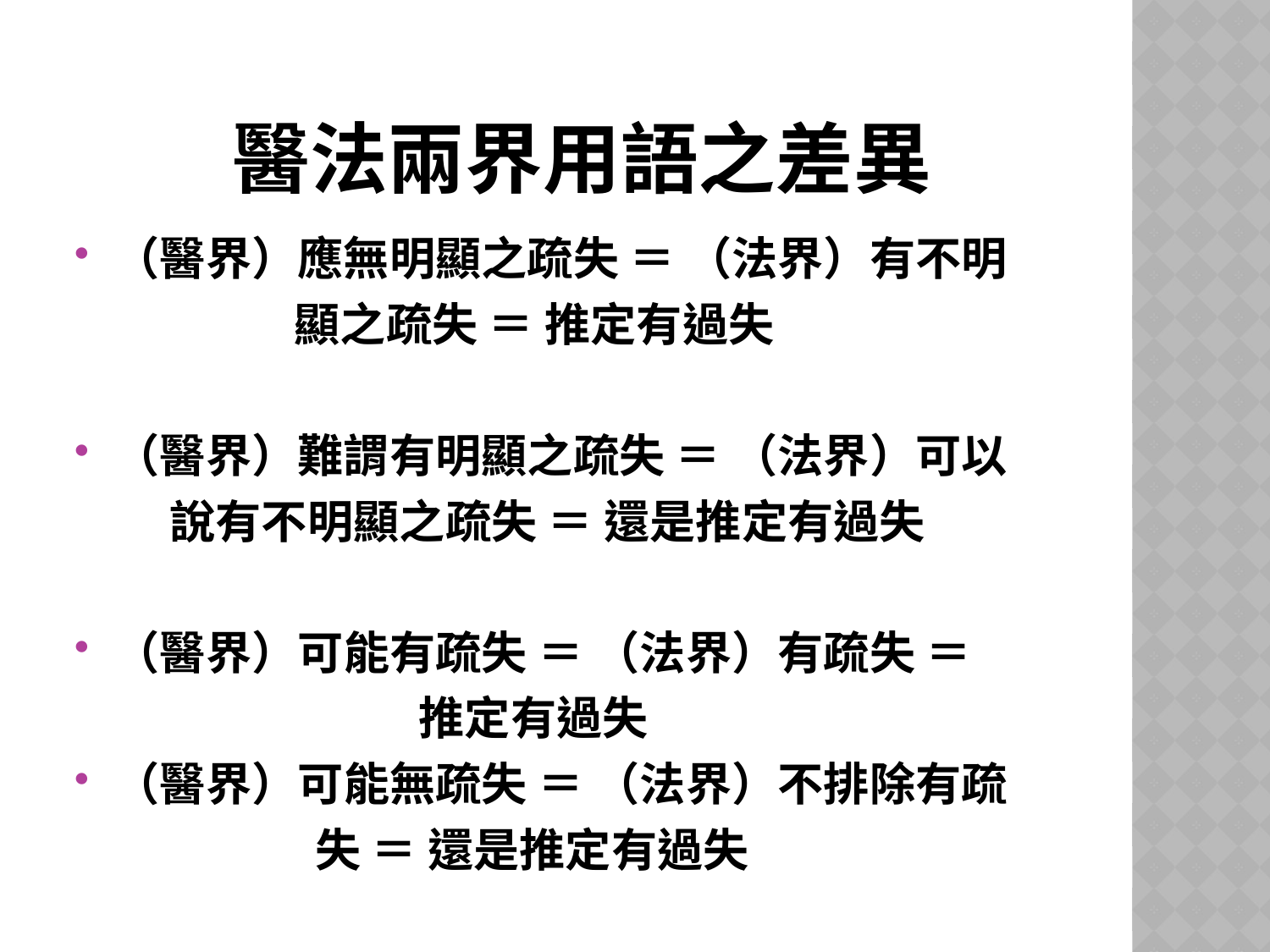

# 醫法兩界用語之差異
（醫界）應無明顯之疏失 ＝ （法界）有不明
                    顯之疏失 ＝ 推定有過失

（醫界）難謂有明顯之疏失 ＝ （法界）可以
        說有不明顯之疏失 ＝ 還是推定有過失

（醫界）可能有疏失 ＝ （法界）有疏失 ＝
                                推定有過失
（醫界）可能無疏失 ＝ （法界）不排除有疏
                      失 ＝ 還是推定有過失